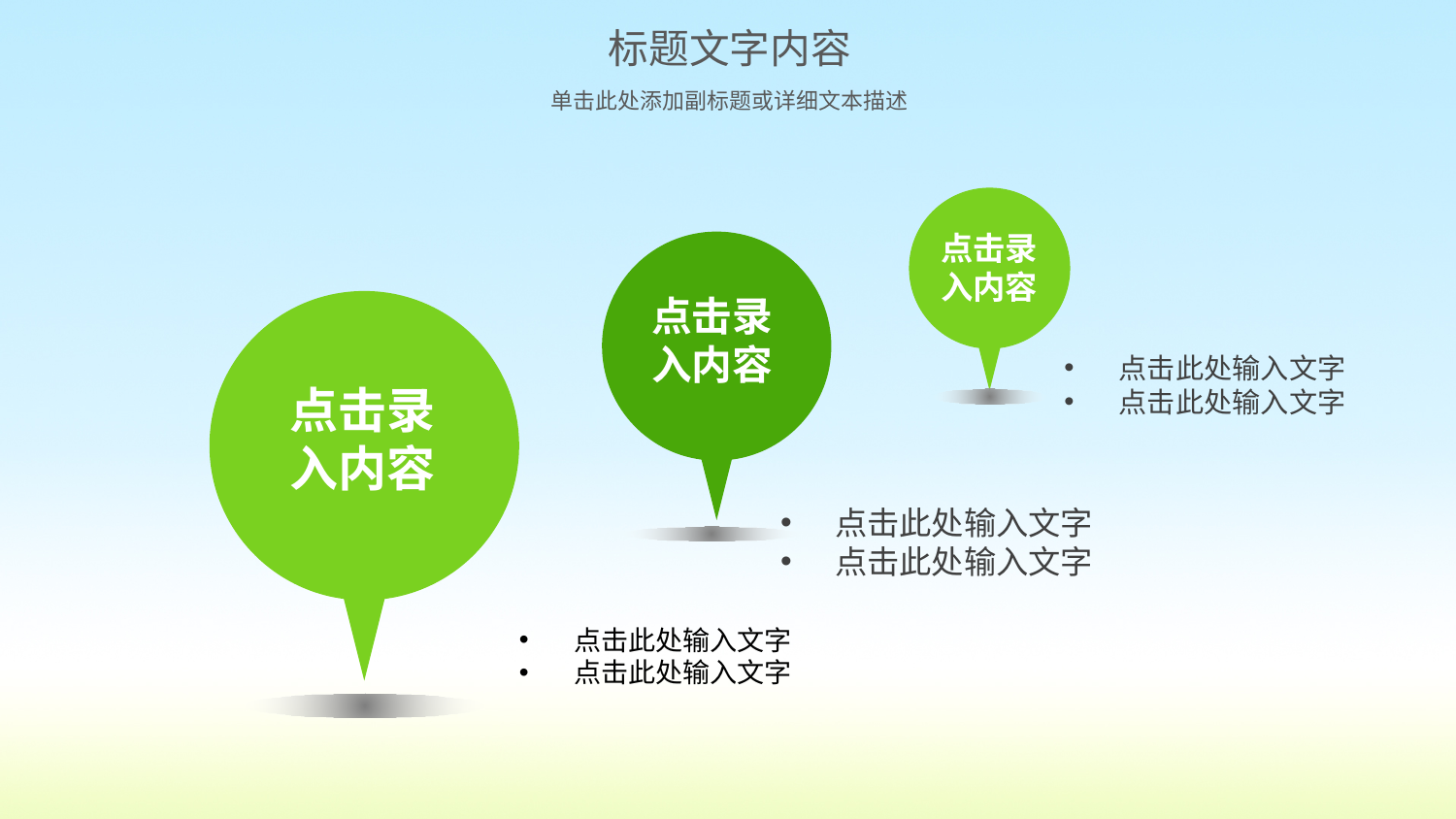

标题文字内容
单击此处添加副标题或详细文本描述

点击录
入内容

点击录
入内容

点击录
入内容

点击此处输入文字
点击此处输入文字
点击此处输入文字
点击此处输入文字
点击此处输入文字
点击此处输入文字